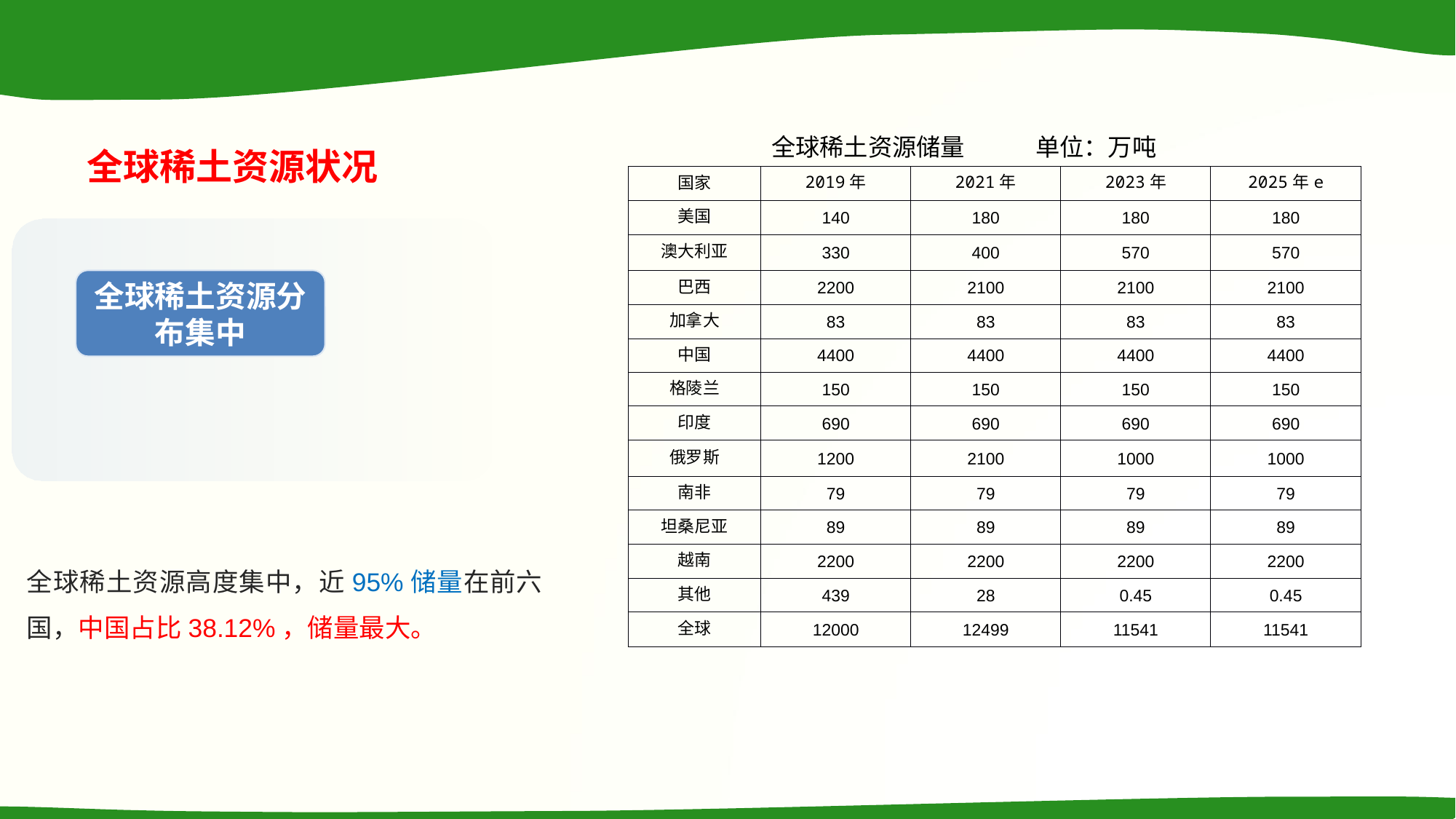

全球稀土资源状况
    全球稀土资源储量             单位：万吨
| 国家 | 2019年 | 2021年 | 2023年 | 2025年e |
| --- | --- | --- | --- | --- |
| 美国 | 140 | 180 | 180 | 180 |
| 澳大利亚 | 330 | 400 | 570 | 570 |
| 巴西 | 2200 | 2100 | 2100 | 2100 |
| 加拿大 | 83 | 83 | 83 | 83 |
| 中国 | 4400 | 4400 | 4400 | 4400 |
| 格陵兰 | 150 | 150 | 150 | 150 |
| 印度 | 690 | 690 | 690 | 690 |
| 俄罗斯 | 1200 | 2100 | 1000 | 1000 |
| 南非 | 79 | 79 | 79 | 79 |
| 坦桑尼亚 | 89 | 89 | 89 | 89 |
| 越南 | 2200 | 2200 | 2200 | 2200 |
| 其他 | 439 | 28 | 0.45 | 0.45 |
| 全球 | 12000 | 12499 | 11541 | 11541 |

全球稀土资源分布集中
全球稀土资源高度集中，近95%储量在前六国，中国占比38.12%，储量最大。